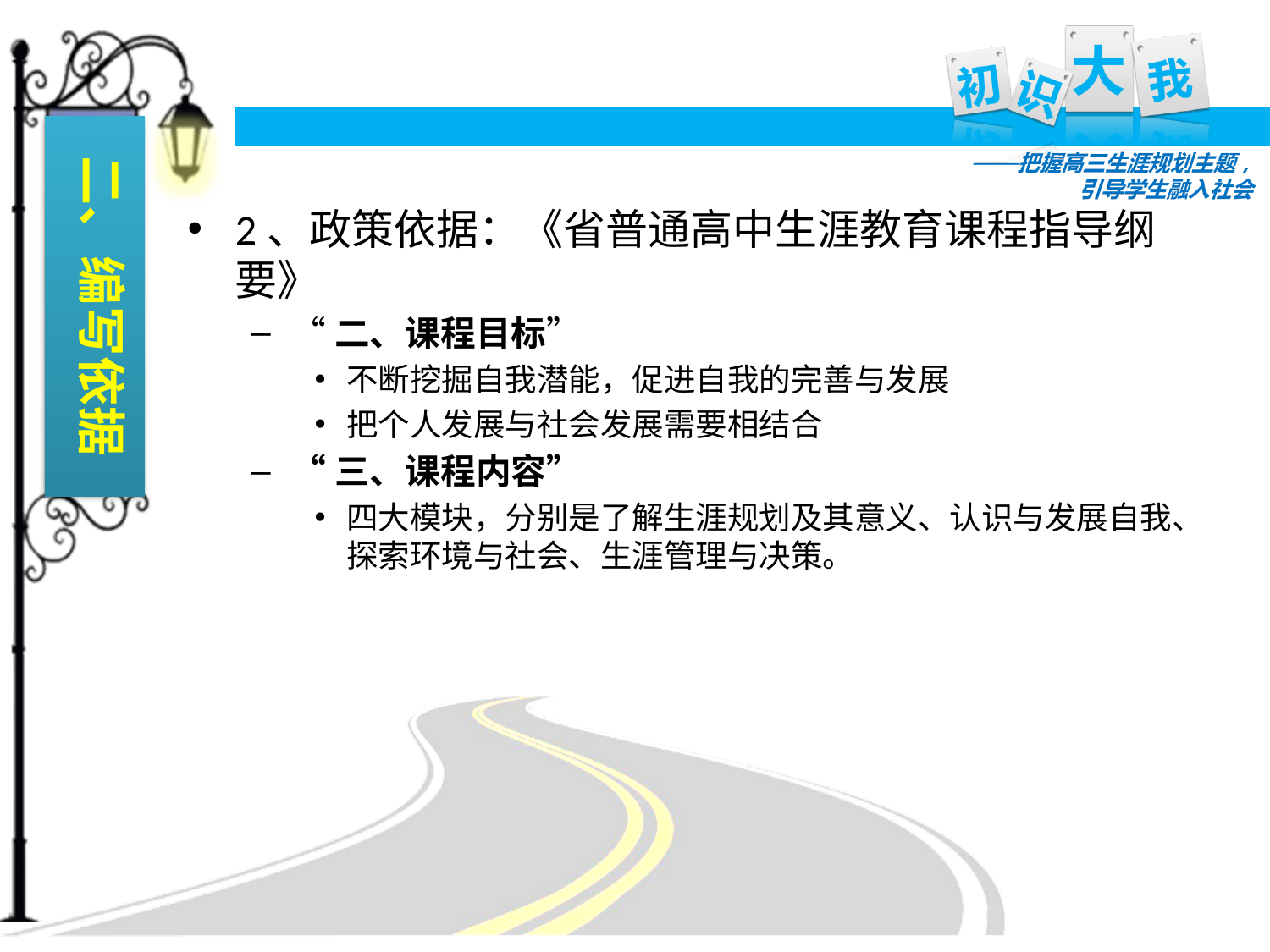

二、编写依据
2、政策依据：《省普通高中生涯教育课程指导纲要》
“二、课程目标”
不断挖掘自我潜能，促进自我的完善与发展
把个人发展与社会发展需要相结合
“三、课程内容”
四大模块，分别是了解生涯规划及其意义、认识与发展自我、探索环境与社会、生涯管理与决策。